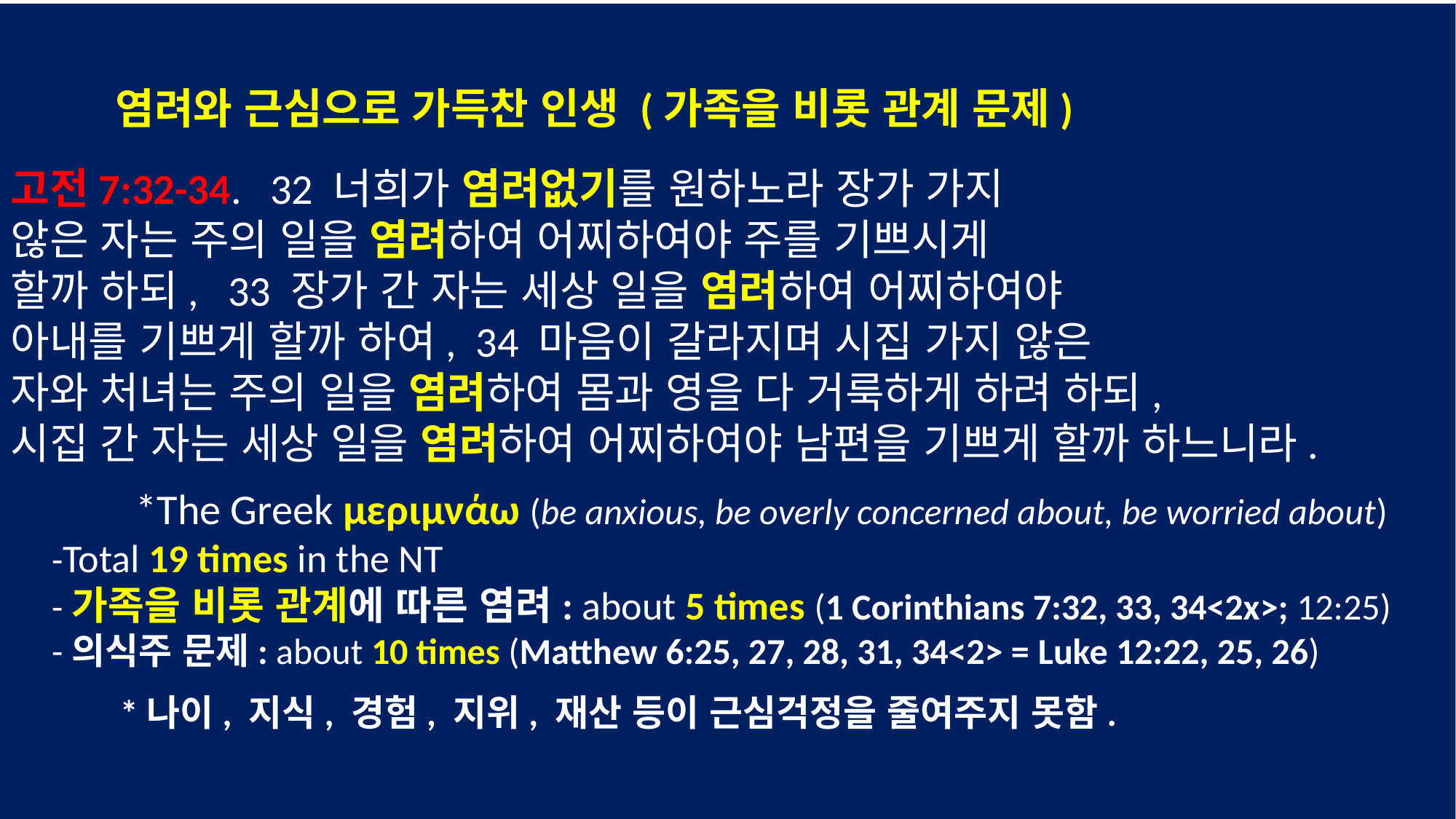

염려와 근심으로 가득찬 인생 (가족을 비롯 관계 문제)

고전7:32-34.   32 너희가 염려없기를 원하노라 장가 가지
않은 자는 주의 일을 염려하여 어찌하여야 주를 기쁘시게
할까 하되,   33 장가 간 자는 세상 일을 염려하여 어찌하여야
아내를 기쁘게 할까 하여,  34 마음이 갈라지며 시집 가지 않은
자와 처녀는 주의 일을 염려하여 몸과 영을 다 거룩하게 하려 하되,
시집 간 자는 세상 일을 염려하여 어찌하여야 남편을 기쁘게 할까 하느니라.

             *The Greek μεριμνάω (be anxious, be overly concerned about, be worried about)
     -Total 19 times in the NT
     -가족을 비롯 관계에 따른 염려: about 5 times (1 Corinthians 7:32, 33, 34<2x>; 12:25)
     -의식주 문제: about 10 times (Matthew 6:25, 27, 28, 31, 34<2> = Luke 12:22, 25, 26)

	*나이, 지식, 경험, 지위, 재산 등이 근심걱정을 줄여주지 못함.